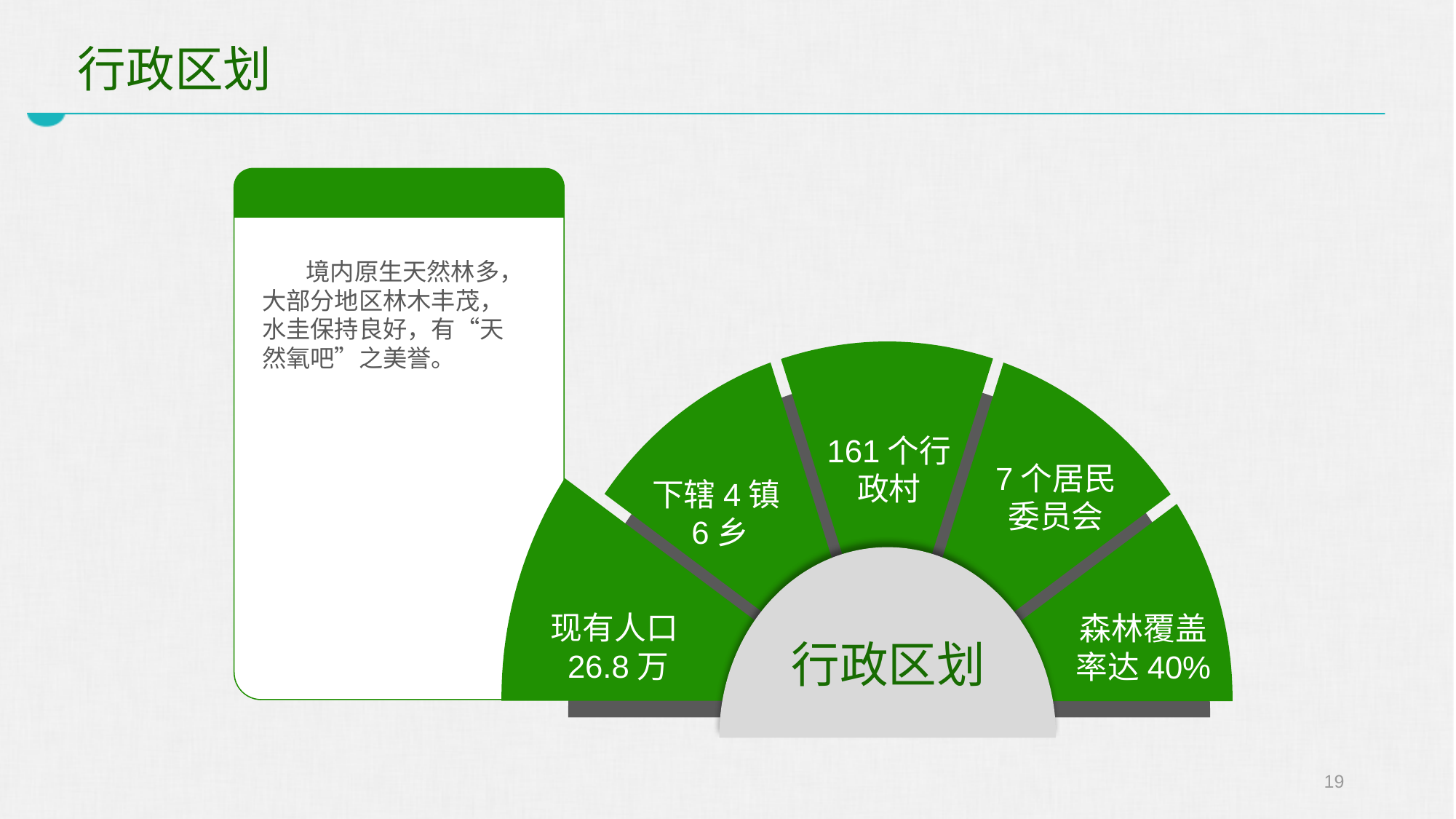

# 行政区划

       境内原生天然林多，大部分地区林木丰茂，水圭保持良好，有“天然氧吧”之美誉。

161个行政村

下辖4镇6乡

7个居民委员会

现有人口26.8万

森林覆盖率达40%

行政区划
19